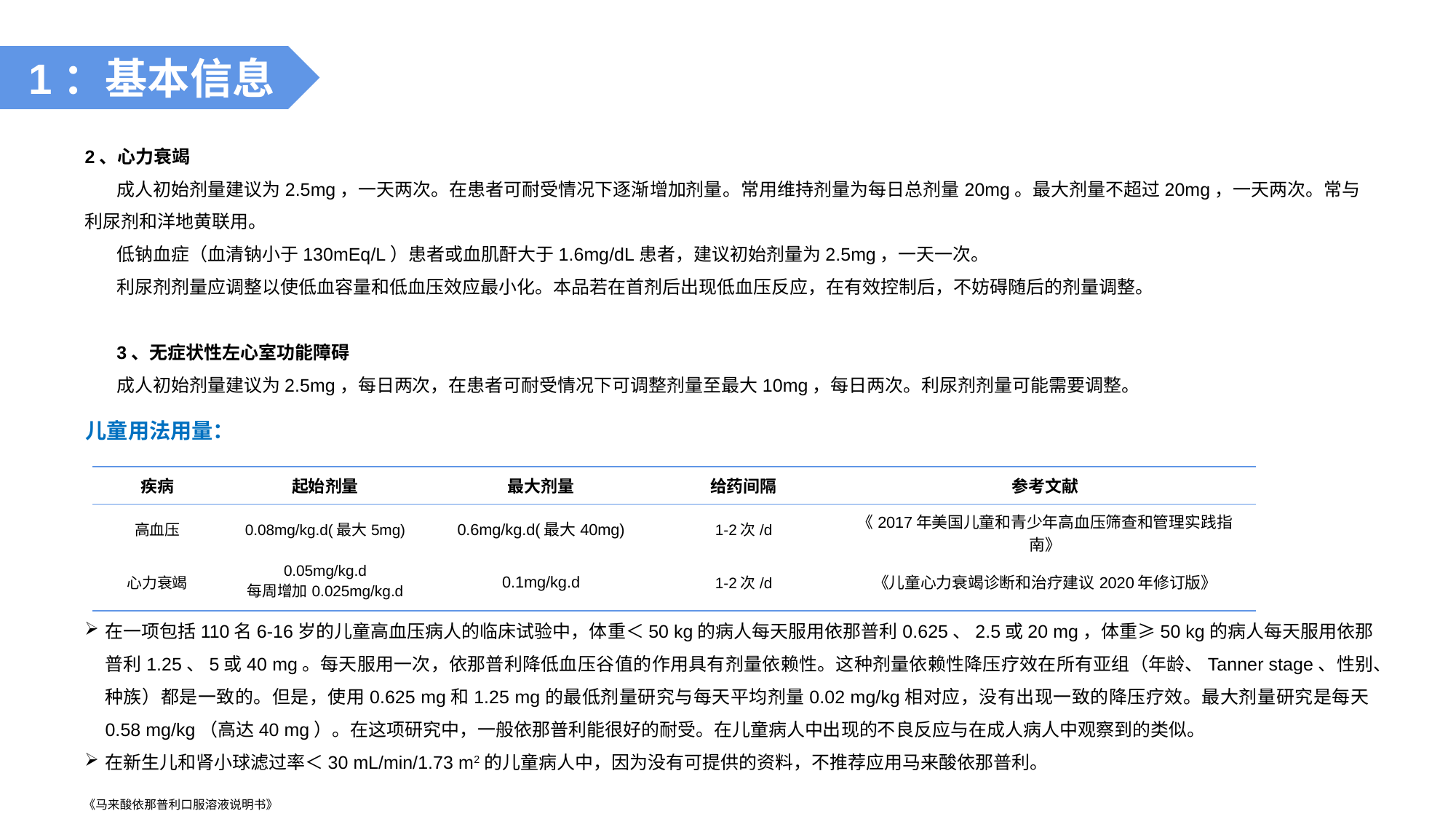

1：基本信息
2、心力衰竭
成人初始剂量建议为2.5mg，一天两次。在患者可耐受情况下逐渐增加剂量。常用维持剂量为每日总剂量20mg。最大剂量不超过20mg，一天两次。常与利尿剂和洋地黄联用。
低钠血症（血清钠小于130mEq/L）患者或血肌酐大于1.6mg/dL患者，建议初始剂量为2.5mg，一天一次。
利尿剂剂量应调整以使低血容量和低血压效应最小化。本品若在首剂后出现低血压反应，在有效控制后，不妨碍随后的剂量调整。

3、无症状性左心室功能障碍
成人初始剂量建议为2.5mg，每日两次，在患者可耐受情况下可调整剂量至最大10mg，每日两次。利尿剂剂量可能需要调整。

儿童用法用量：
| 疾病 | 起始剂量 | 最大剂量 | 给药间隔 | 参考文献 |
| --- | --- | --- | --- | --- |
| 高血压 | 0.08mg/kg.d(最大5mg) | 0.6mg/kg.d(最大40mg) | 1-2次/d | 《2017年美国儿童和青少年高血压筛查和管理实践指南》 |
| 心力衰竭 | 0.05mg/kg.d 每周增加0.025mg/kg.d | 0.1mg/kg.d | 1-2次/d | 《儿童心力衰竭诊断和治疗建议2020年修订版》 |
在一项包括110名6-16岁的儿童高血压病人的临床试验中，体重＜50 kg的病人每天服用依那普利0.625、2.5或20 mg，体重≥50 kg的病人每天服用依那普利1.25、5或40 mg。每天服用一次，依那普利降低血压谷值的作用具有剂量依赖性。这种剂量依赖性降压疗效在所有亚组（年龄、Tanner stage、性别、种族）都是一致的。但是，使用0.625 mg和1.25 mg的最低剂量研究与每天平均剂量0.02 mg/kg相对应，没有出现一致的降压疗效。最大剂量研究是每天0.58 mg/kg（高达40 mg）。在这项研究中，一般依那普利能很好的耐受。在儿童病人中出现的不良反应与在成人病人中观察到的类似。
在新生儿和肾小球滤过率＜30 mL/min/1.73 m2的儿童病人中，因为没有可提供的资料，不推荐应用马来酸依那普利。
《马来酸依那普利口服溶液说明书》